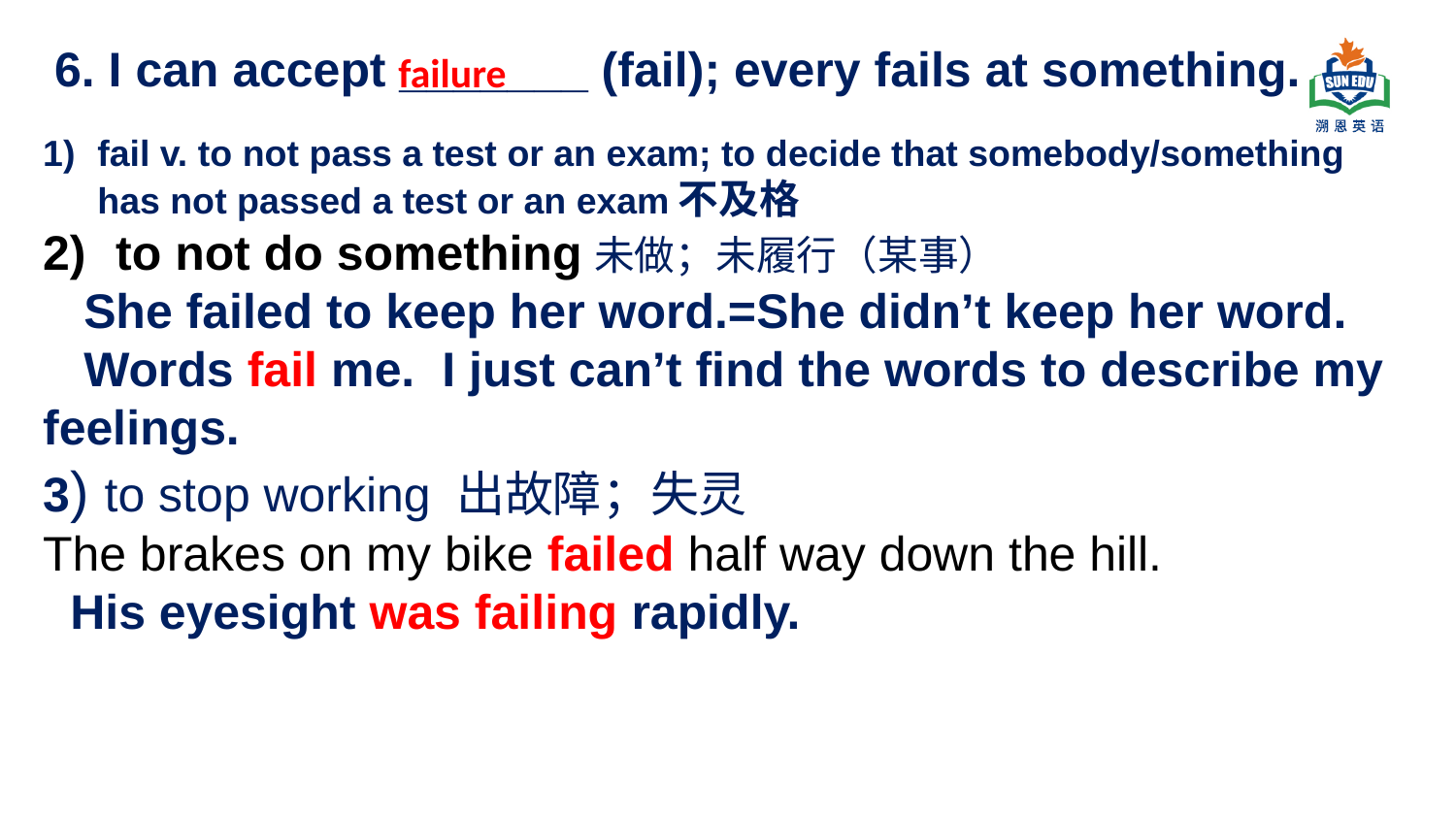

6. I can accept _______ (fail); every fails at something.
failure
fail v. to not pass a test or an exam; to decide that somebody/something has not passed a test or an exam不及格
to not do something未做；未履行（某事）
   She failed to keep her word.=She didn’t keep her word.
   Words fail me.  I just can’t find the words to describe my feelings.
3) to stop working 出故障；失灵
The brakes on my bike failed half way down the hill.
  His eyesight was failing rapidly.